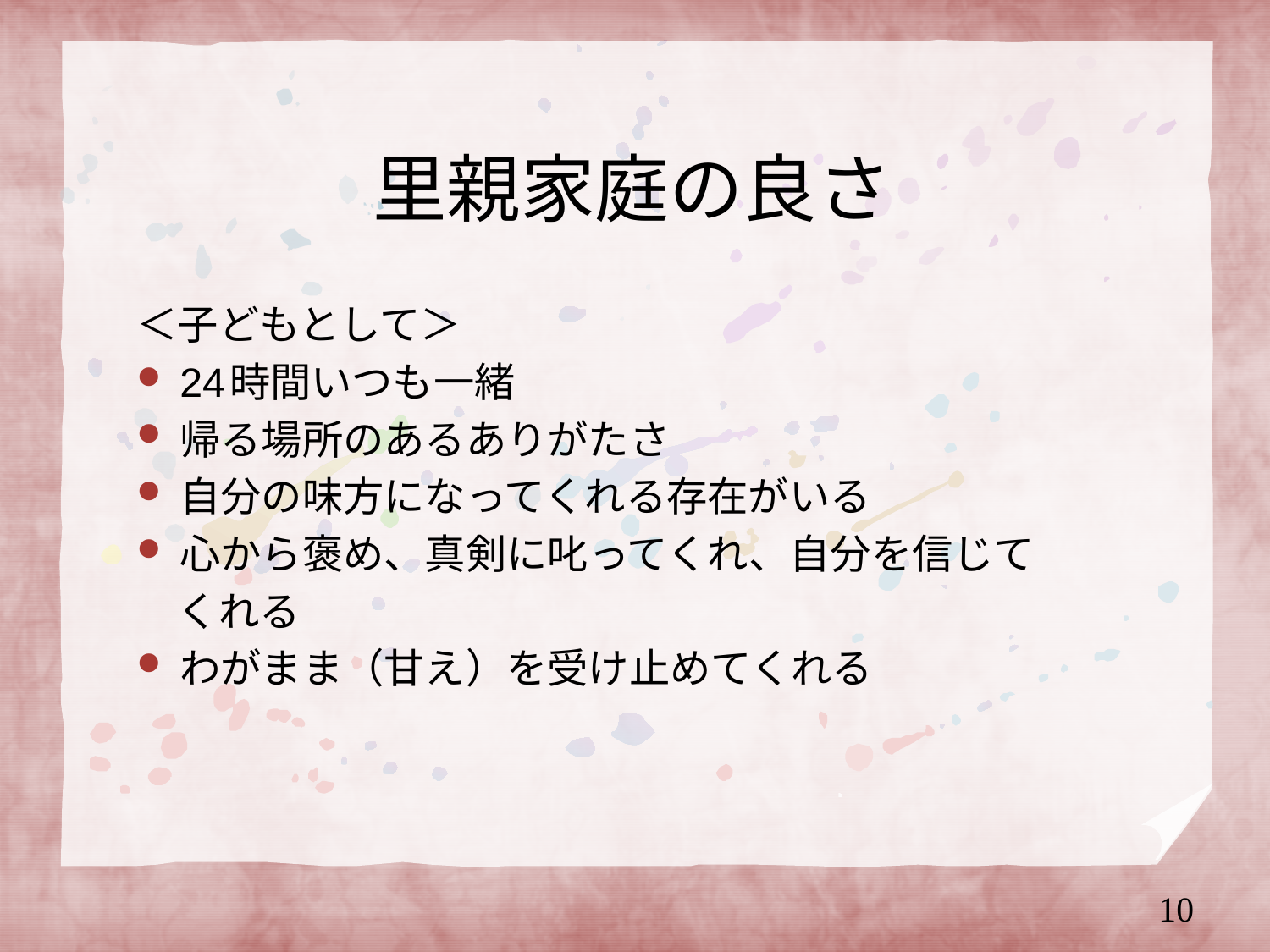

# 里親家庭の良さ
＜子どもとして＞
24時間いつも一緒
帰る場所のあるありがたさ
自分の味方になってくれる存在がいる
心から褒め、真剣に叱ってくれ、自分を信じて
　くれる
わがまま（甘え）を受け止めてくれる

10